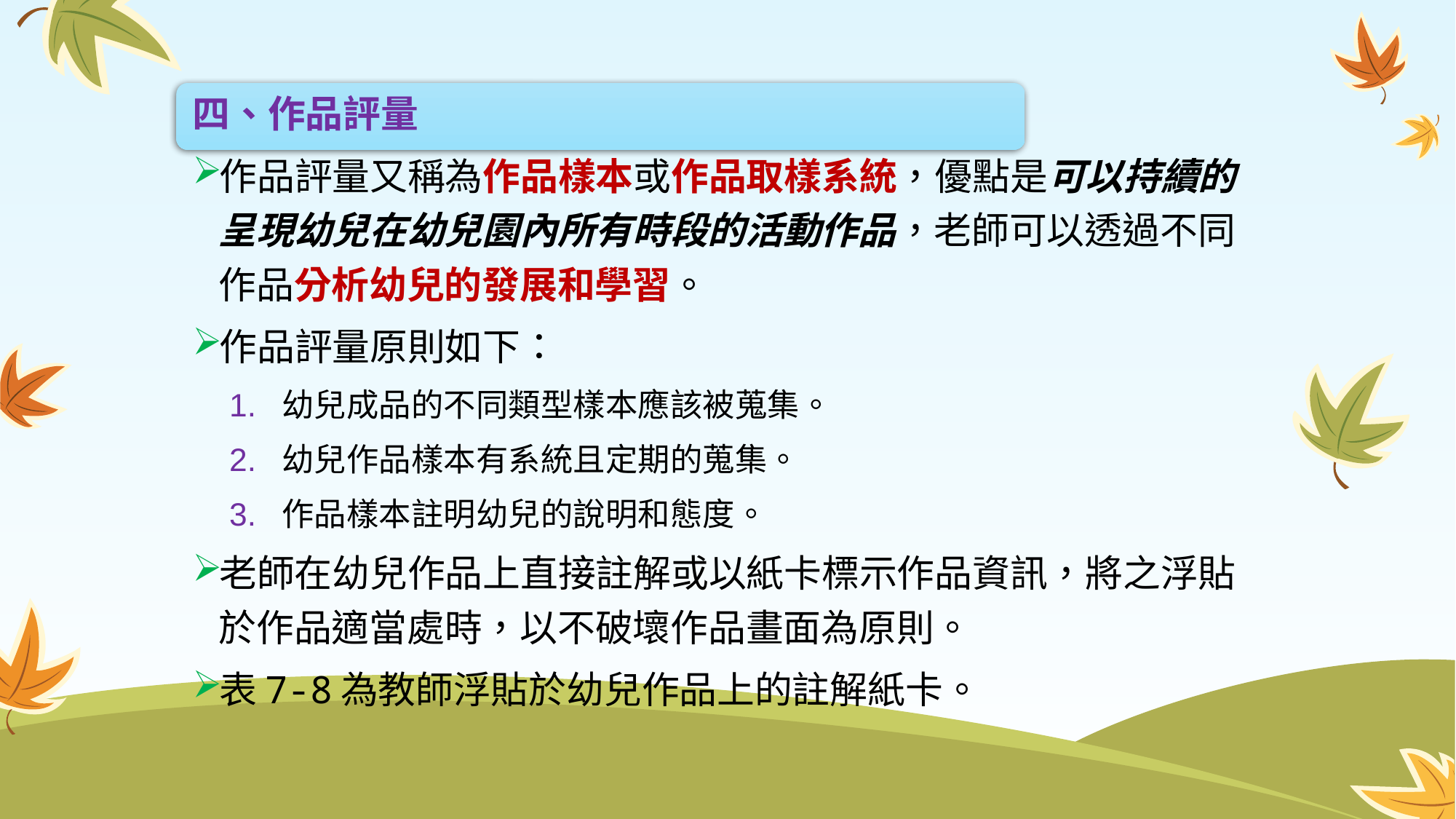

四、作品評量
作品評量又稱為作品樣本或作品取樣系統，優點是可以持續的呈現幼兒在幼兒園內所有時段的活動作品，老師可以透過不同作品分析幼兒的發展和學習。
作品評量原則如下：
幼兒成品的不同類型樣本應該被蒐集。
幼兒作品樣本有系統且定期的蒐集。
作品樣本註明幼兒的說明和態度。
老師在幼兒作品上直接註解或以紙卡標示作品資訊，將之浮貼於作品適當處時，以不破壞作品畫面為原則。
表7-8為教師浮貼於幼兒作品上的註解紙卡。